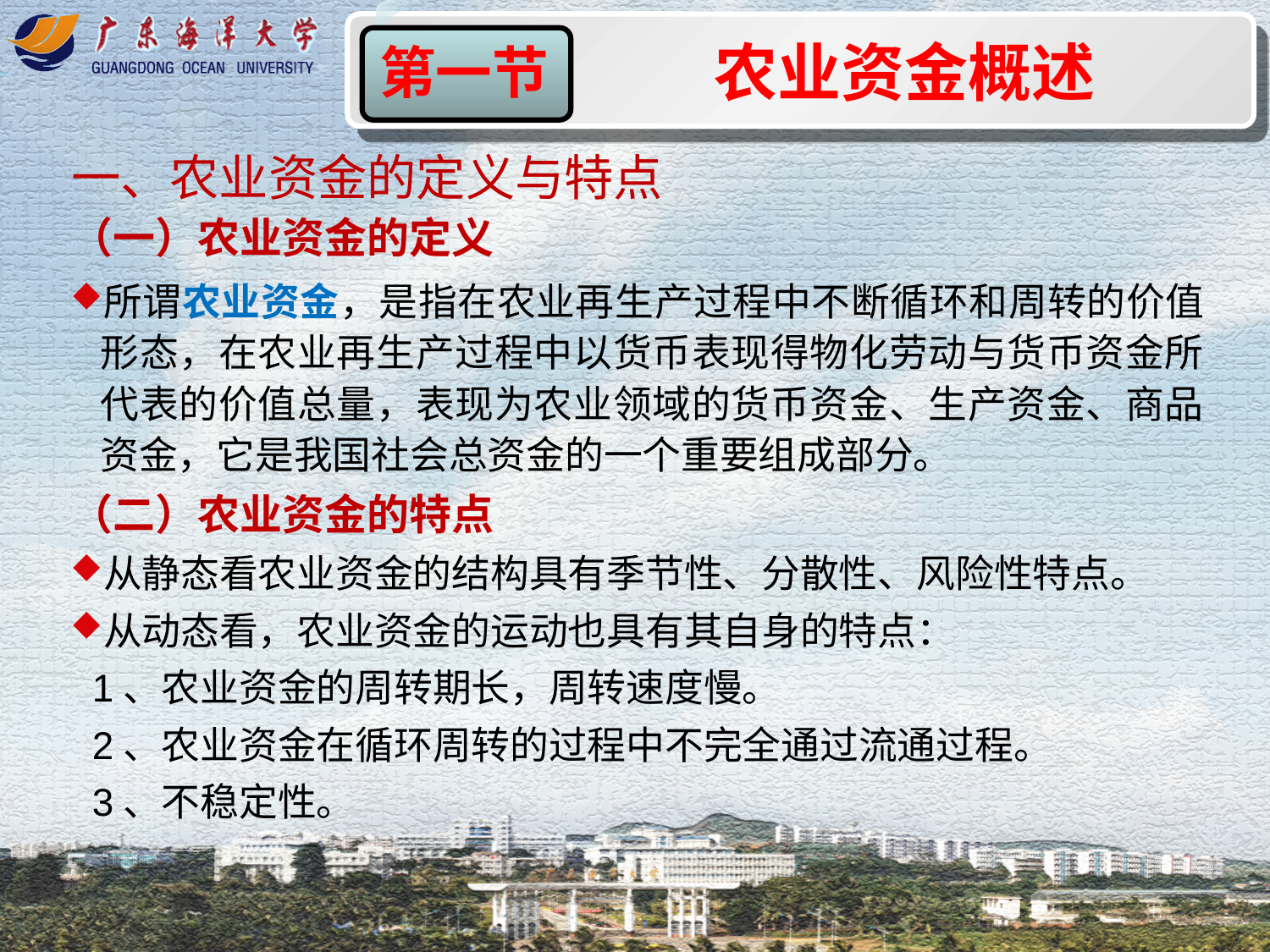

农业资金概述

第一节
一、农业资金的定义与特点
（一）农业资金的定义
所谓农业资金，是指在农业再生产过程中不断循环和周转的价值形态，在农业再生产过程中以货币表现得物化劳动与货币资金所代表的价值总量，表现为农业领域的货币资金、生产资金、商品资金，它是我国社会总资金的一个重要组成部分。
（二）农业资金的特点
从静态看农业资金的结构具有季节性、分散性、风险性特点。
从动态看，农业资金的运动也具有其自身的特点：
  1、农业资金的周转期长，周转速度慢。
  2、农业资金在循环周转的过程中不完全通过流通过程。
  3、不稳定性。